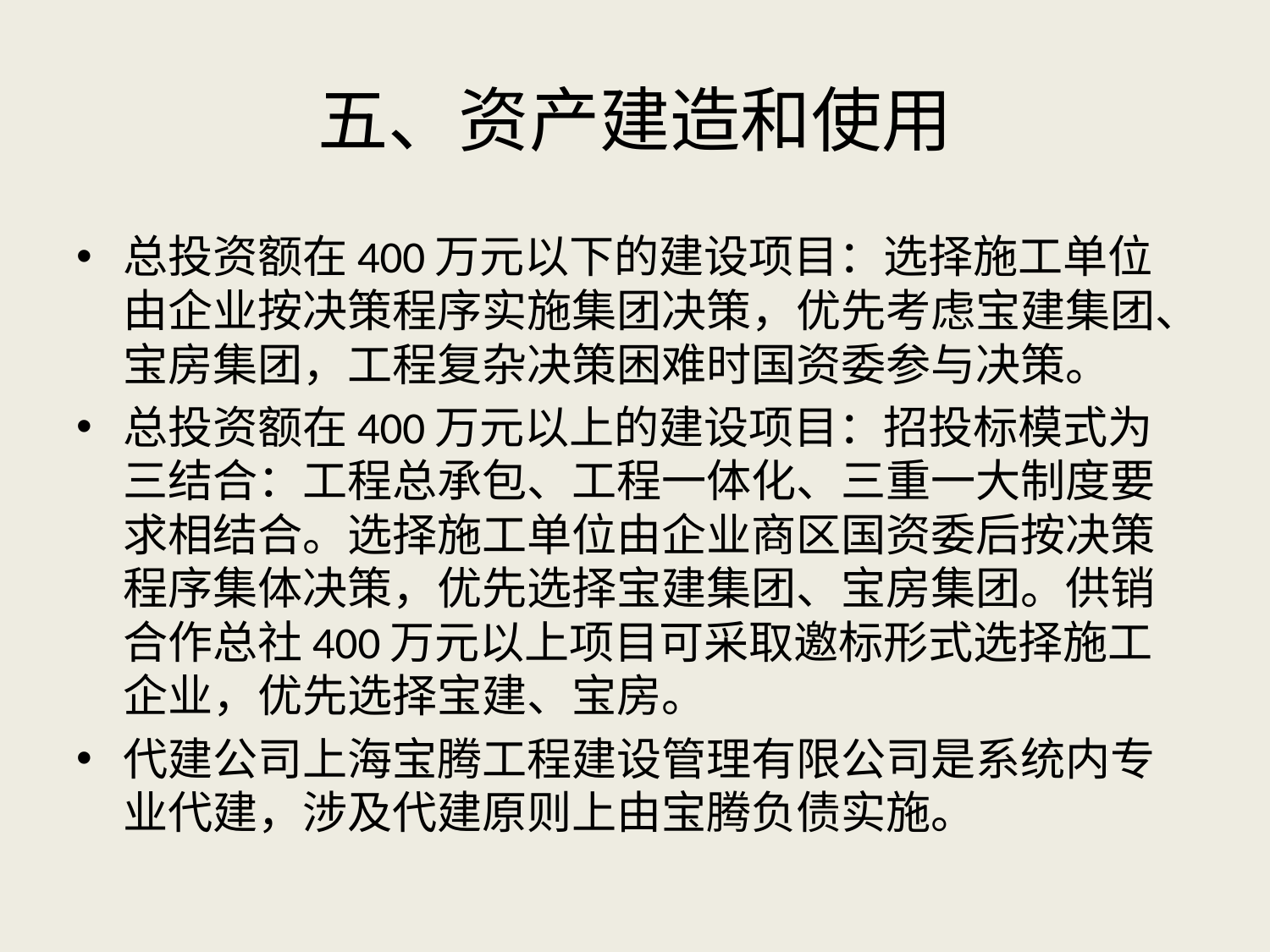

# 五、资产建造和使用
总投资额在400万元以下的建设项目：选择施工单位由企业按决策程序实施集团决策，优先考虑宝建集团、宝房集团，工程复杂决策困难时国资委参与决策。
总投资额在400万元以上的建设项目：招投标模式为三结合：工程总承包、工程一体化、三重一大制度要求相结合。选择施工单位由企业商区国资委后按决策程序集体决策，优先选择宝建集团、宝房集团。供销合作总社400万元以上项目可采取邀标形式选择施工企业，优先选择宝建、宝房。
代建公司上海宝腾工程建设管理有限公司是系统内专业代建，涉及代建原则上由宝腾负债实施。